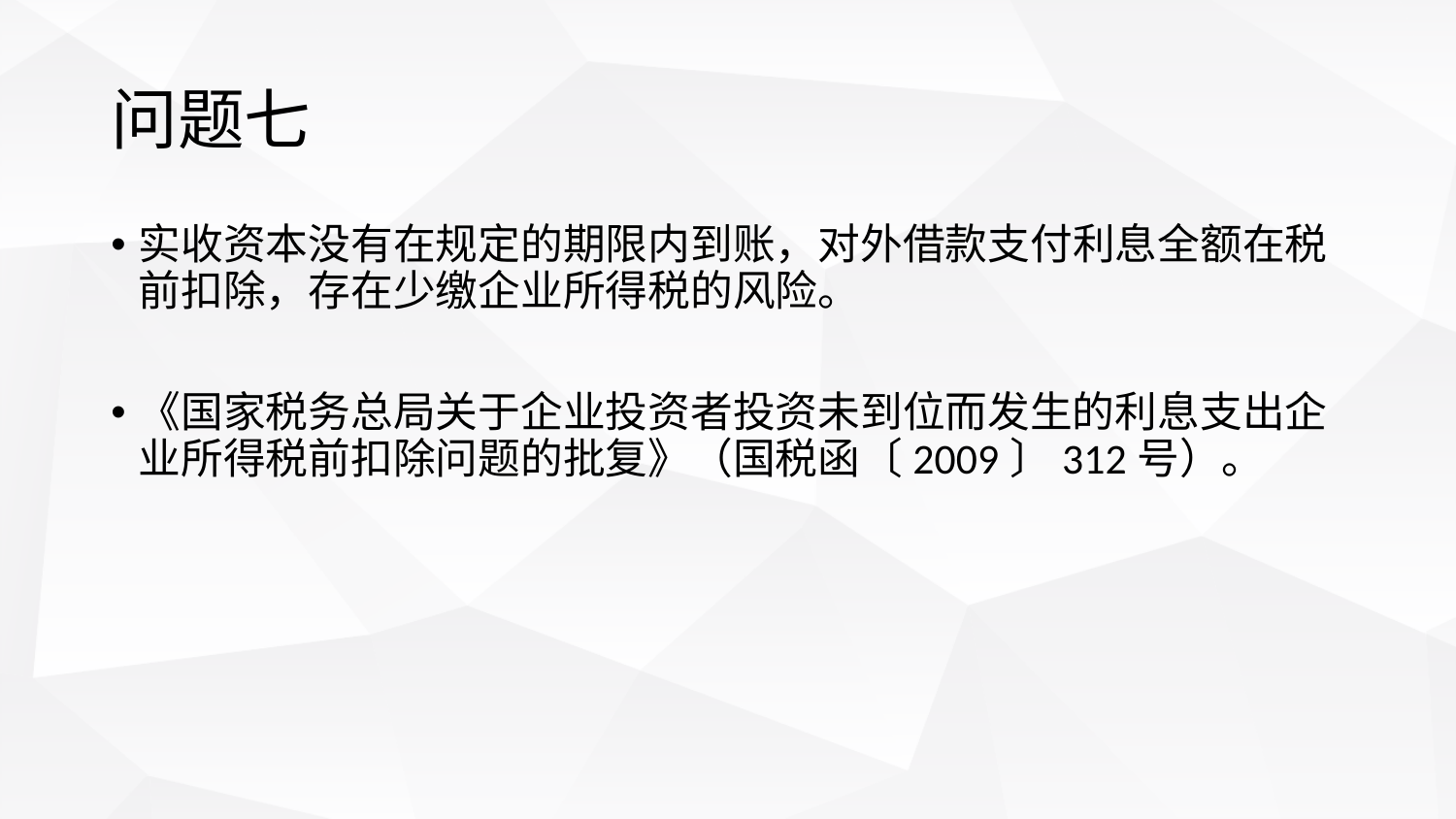

# 问题七
实收资本没有在规定的期限内到账，对外借款支付利息全额在税前扣除，存在少缴企业所得税的风险。

《国家税务总局关于企业投资者投资未到位而发生的利息支出企业所得税前扣除问题的批复》（国税函〔2009〕312号）。
85